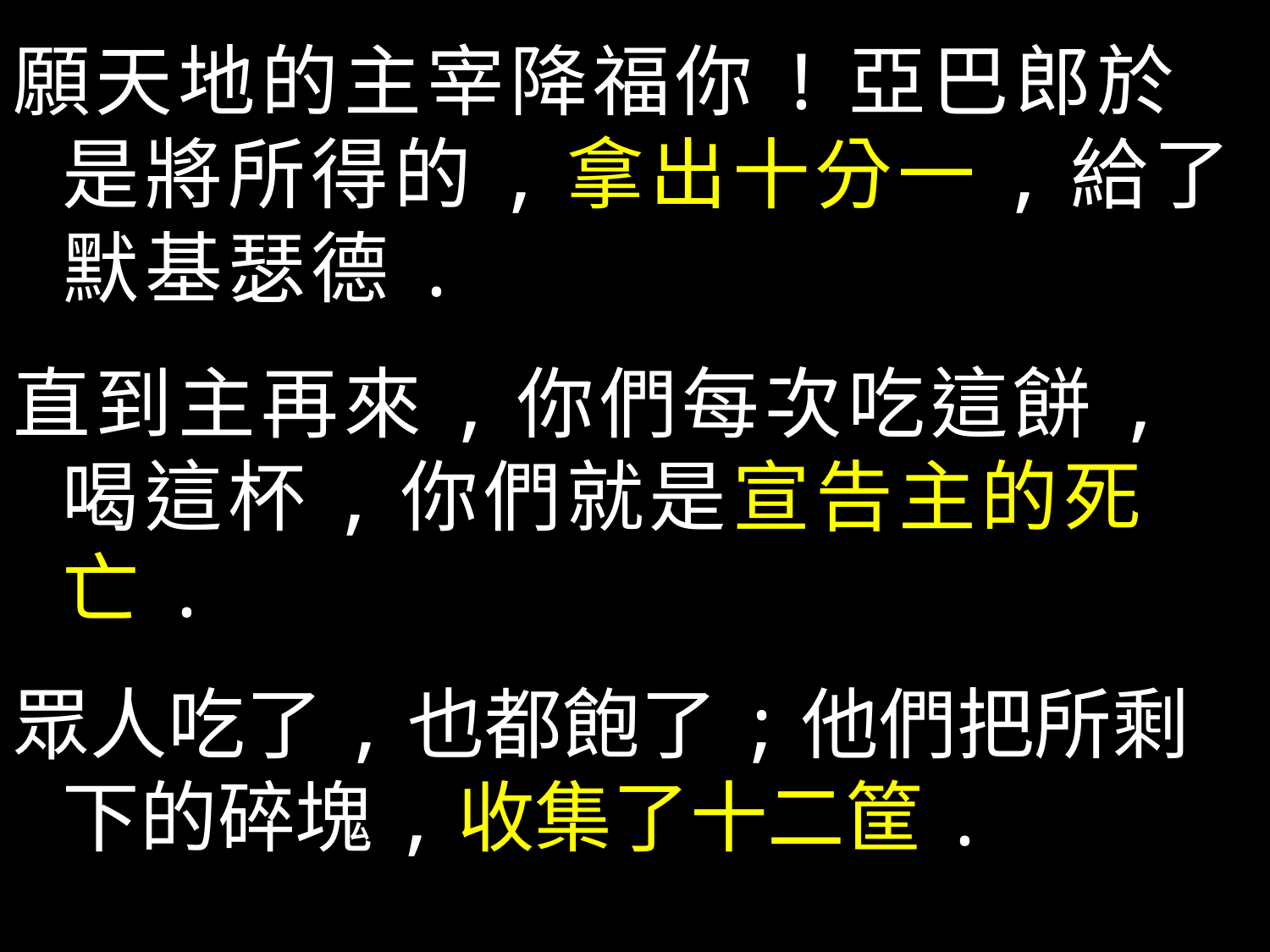

願天地的主宰降福你!亞巴郎於是將所得的,拿出十分一,給了默基瑟德.
直到主再來,你們每次吃這餅,喝這杯,你們就是宣告主的死亡.
眾人吃了,也都飽了;他們把所剩下的碎塊,收集了十二筐.